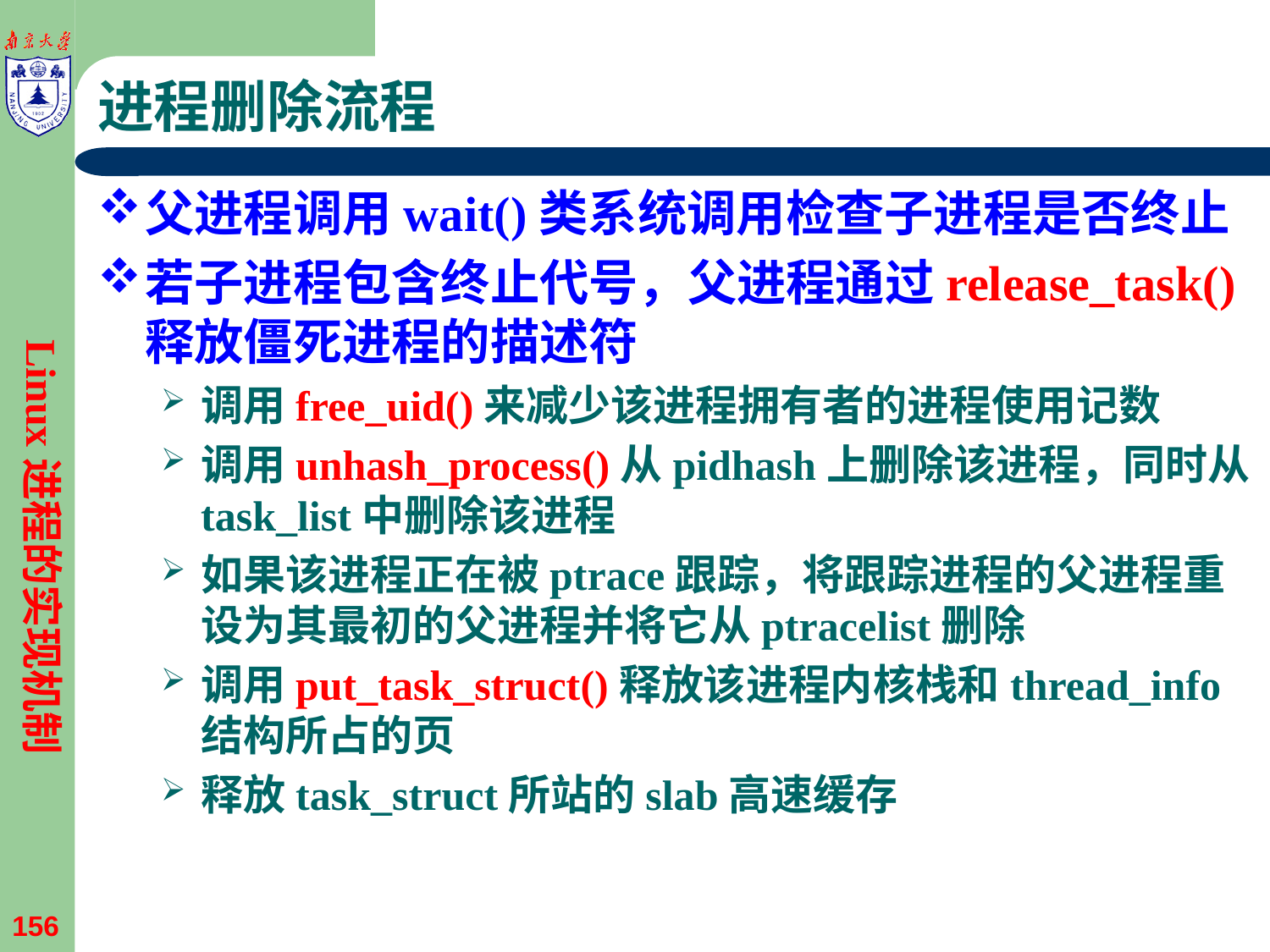

# 进程删除流程
父进程调用wait()类系统调用检查子进程是否终止
若子进程包含终止代号，父进程通过release_task()释放僵死进程的描述符
调用free_uid()来减少该进程拥有者的进程使用记数
调用unhash_process()从pidhash上删除该进程，同时从task_list中删除该进程
如果该进程正在被ptrace跟踪，将跟踪进程的父进程重设为其最初的父进程并将它从ptracelist删除
调用put_task_struct()释放该进程内核栈和thread_info结构所占的页
释放task_struct所站的slab高速缓存
Linux进程的实现机制
156